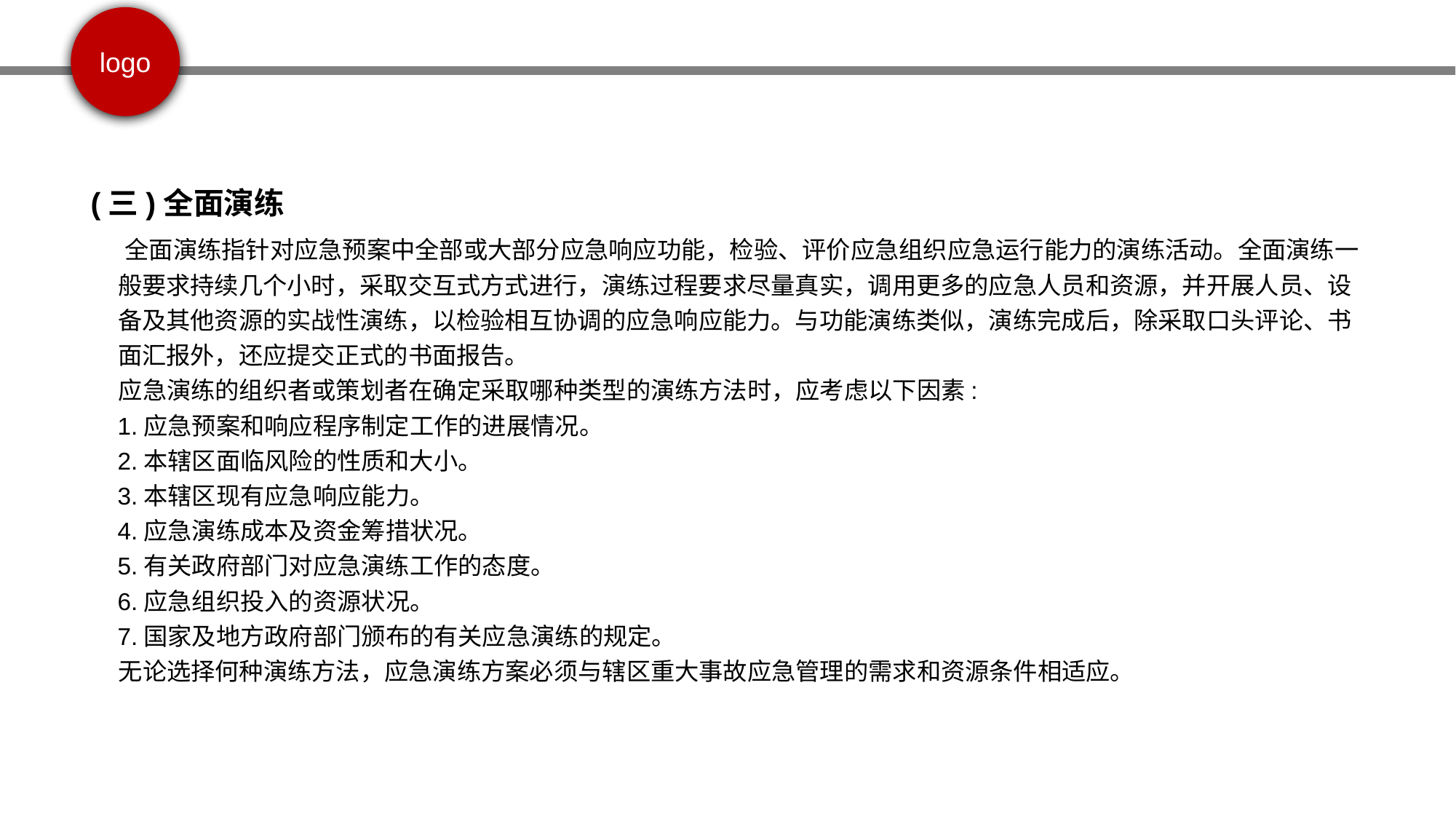

(三)全面演练
    全面演练指针对应急预案中全部或大部分应急响应功能，检验、评价应急组织应急运行能力的演练活动。全面演练一般要求持续几个小时，采取交互式方式进行，演练过程要求尽量真实，调用更多的应急人员和资源，并开展人员、设备及其他资源的实战性演练，以检验相互协调的应急响应能力。与功能演练类似，演练完成后，除采取口头评论、书面汇报外，还应提交正式的书面报告。
    应急演练的组织者或策划者在确定采取哪种类型的演练方法时，应考虑以下因素:
    1.应急预案和响应程序制定工作的进展情况。
    2.本辖区面临风险的性质和大小。
    3.本辖区现有应急响应能力。
    4.应急演练成本及资金筹措状况。
    5.有关政府部门对应急演练工作的态度。
    6.应急组织投入的资源状况。
    7.国家及地方政府部门颁布的有关应急演练的规定。
    无论选择何种演练方法，应急演练方案必须与辖区重大事故应急管理的需求和资源条件相适应。